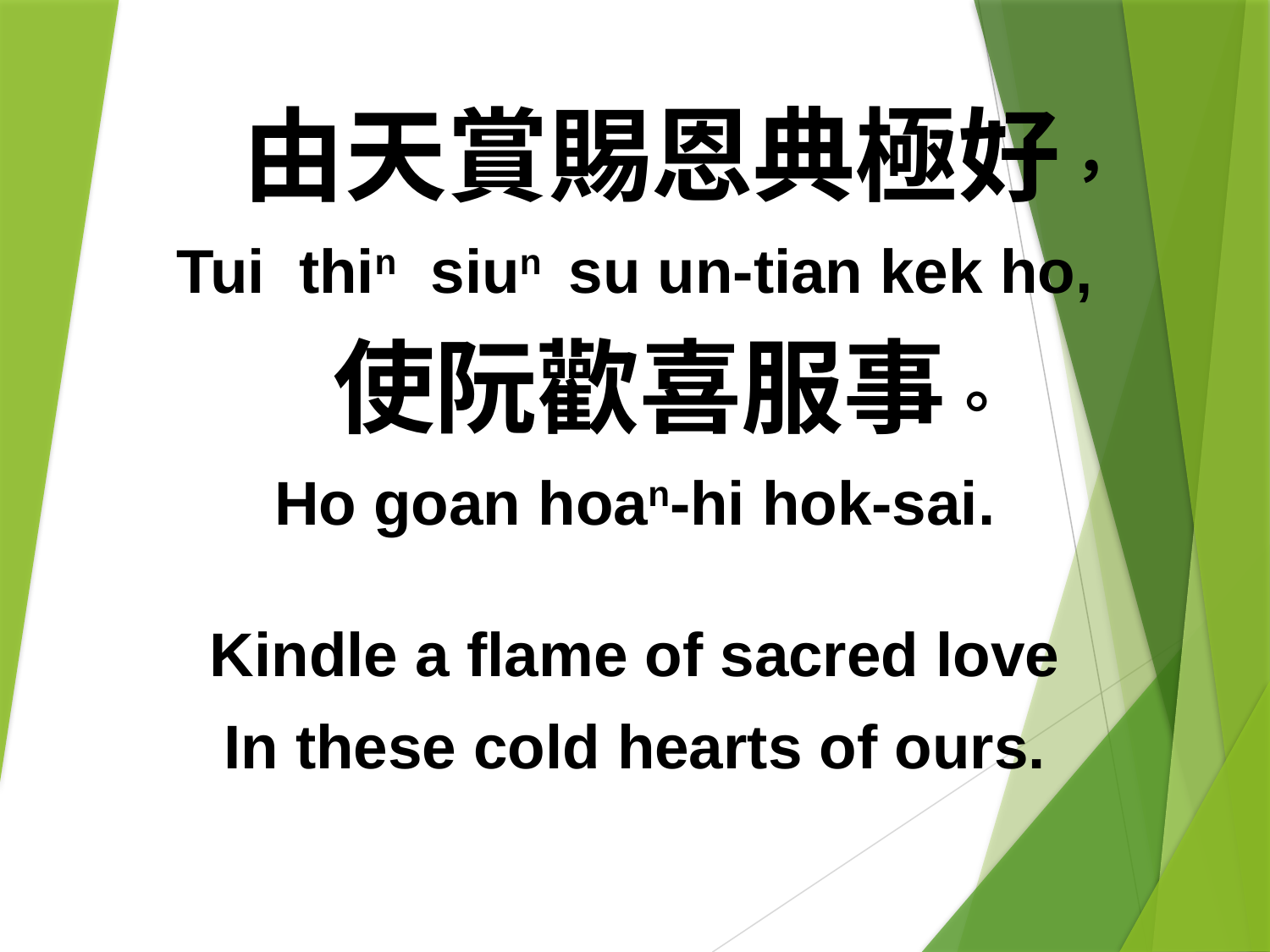

由天賞賜恩典極好，
Tui  thin  siun  su un-tian kek ho,
  使阮歡喜服事。
Ho goan hoan-hi hok-sai.

Kindle a flame of sacred love
In these cold hearts of ours.